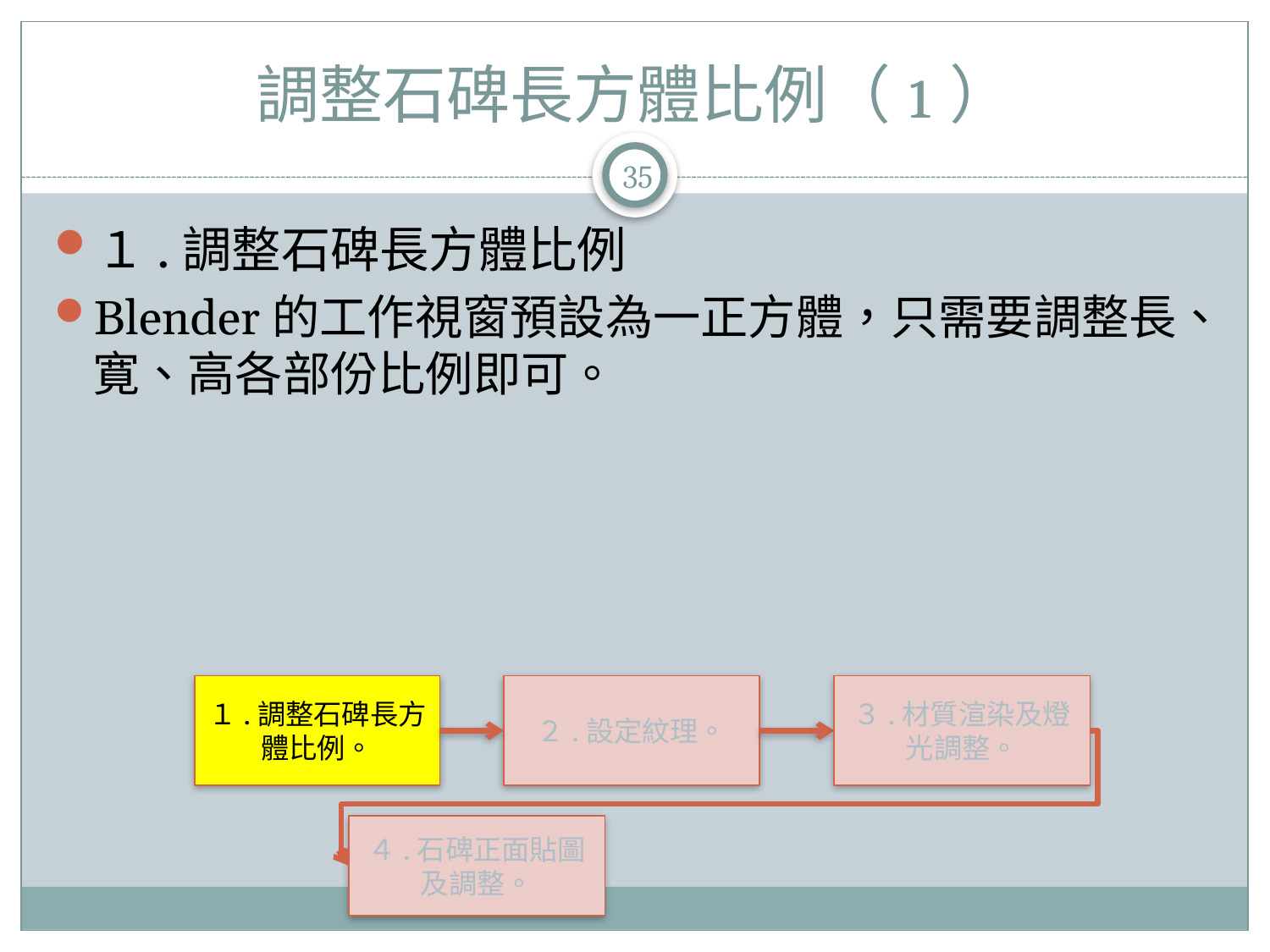

# 調整石碑長方體比例（1）
35
１.調整石碑長方體比例
Blender的工作視窗預設為一正方體，只需要調整長、寛、高各部份比例即可。
１.調整石碑長方體比例。
２.設定紋理。
３.材質渲染及燈光調整。
４.石碑正面貼圖及調整。